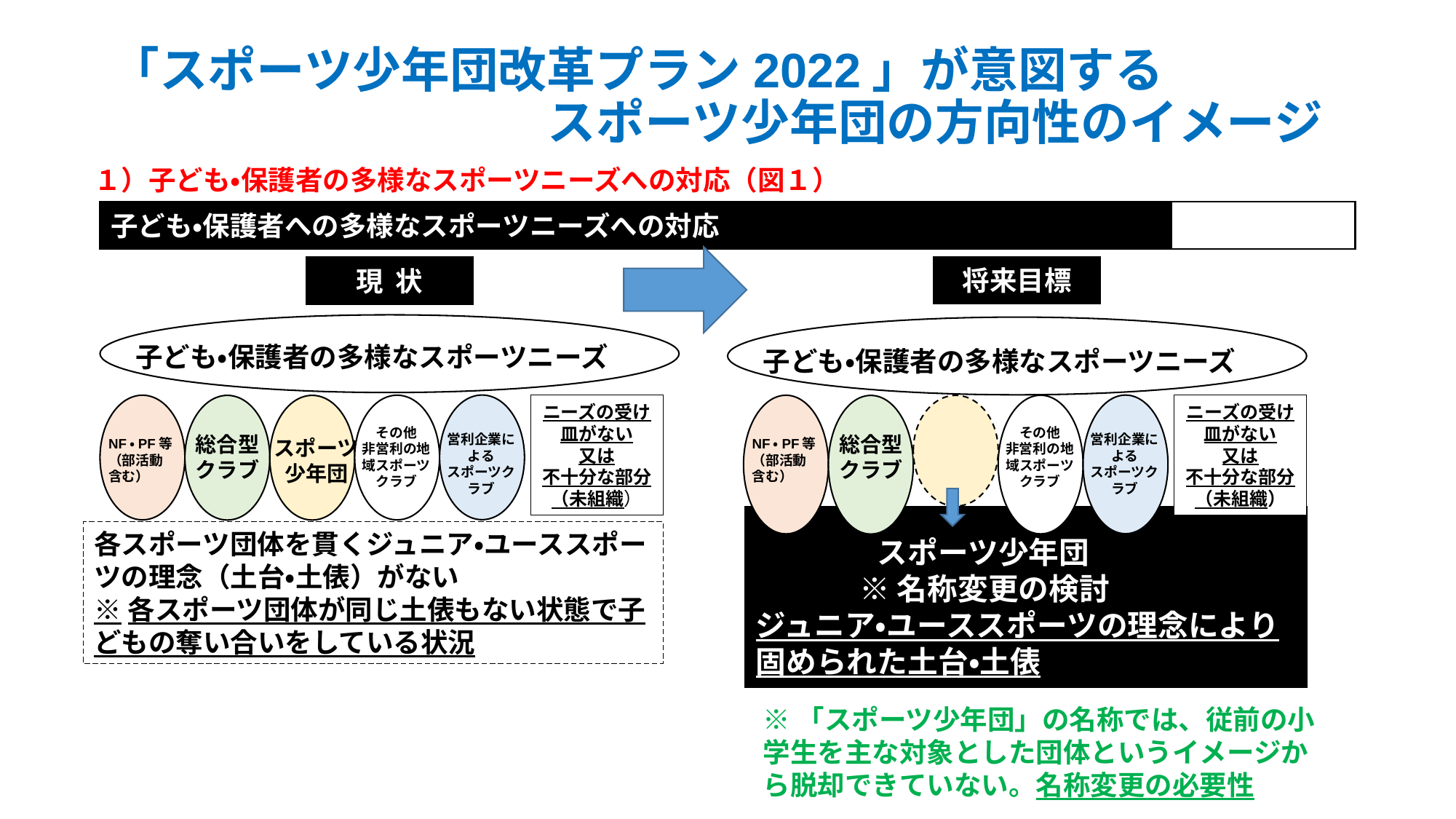

# 「スポーツ少年団改革プラン2022」が意図する 　　　　　　　　　スポーツ少年団の方向性のイメージ
１）子ども・保護者の多様なスポーツニーズへの対応（図１）
子ども・保護者への多様なスポーツニーズへの対応

将来目標
現  状

子ども・保護者の多様なスポーツニーズ
子ども・保護者の多様なスポーツニーズ

ニーズの受け皿がない
又は
不十分な部分（未組織）

ニーズの受け皿がない
又は
不十分な部分（未組織）

その他
非営利の地域スポーツクラブ
その他
非営利の地域スポーツクラブ
営利企業による
スポーツクラブ
営利企業による
スポーツクラブ
総合型クラブ
総合型クラブ
NF・PF等
（部活動含む）
スポーツ
少年団
NF・PF等
（部活動含む）

                 スポーツ少年団
               ※名称変更の検討
ジュニア・ユーススポーツの理念により固められた土台・土俵
各スポーツ団体を貫くジュニア・ユーススポーツの理念（土台・土俵）がない
※各スポーツ団体が同じ土俵もない状態で子どもの奪い合いをしている状況
※「スポーツ少年団」の名称では、従前の小学生を主な対象とした団体というイメージから脱却できていない。名称変更の必要性